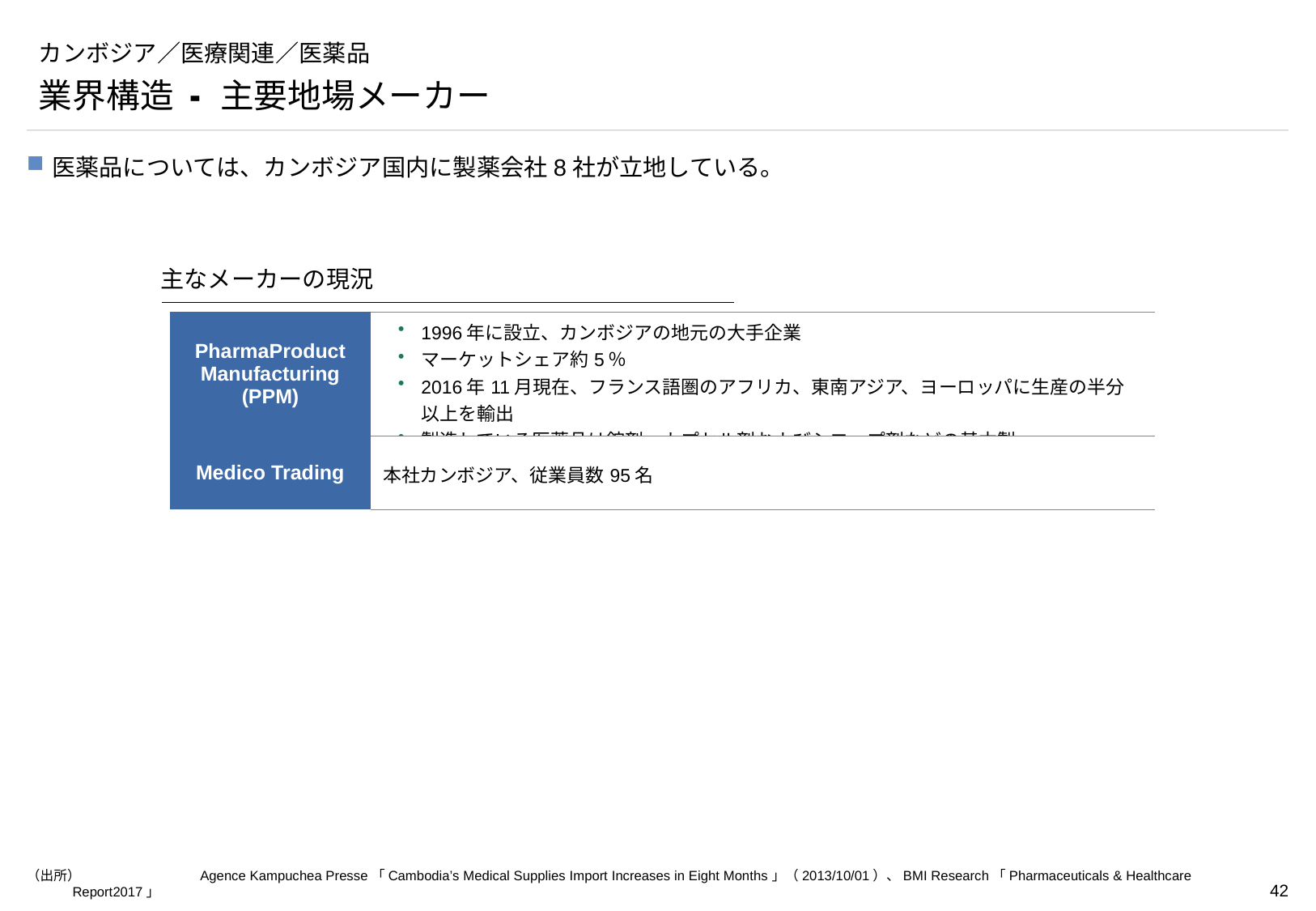

# カンボジア／医療関連／医薬品
業界構造 - 主要地場メーカー
医薬品については、カンボジア国内に製薬会社8社が立地している。
主なメーカーの現況
| PharmaProduct Manufacturing (PPM) | 1996年に設立、カンボジアの地元の大手企業 マーケットシェア約5％ 2016年11月現在、フランス語圏のアフリカ、東南アジア、ヨーロッパに生産の半分以上を輸出 製造している医薬品は錠剤、カプセル剤およびシロップ剤などの基本製 |
| --- | --- |
| Medico Trading | 本社カンボジア、従業員数95名 |
（出所）	 Agence Kampuchea Presse「Cambodia’s Medical Supplies Import Increases in Eight Months」（2013/10/01）、BMI Research「Pharmaceuticals & Healthcare Report2017」